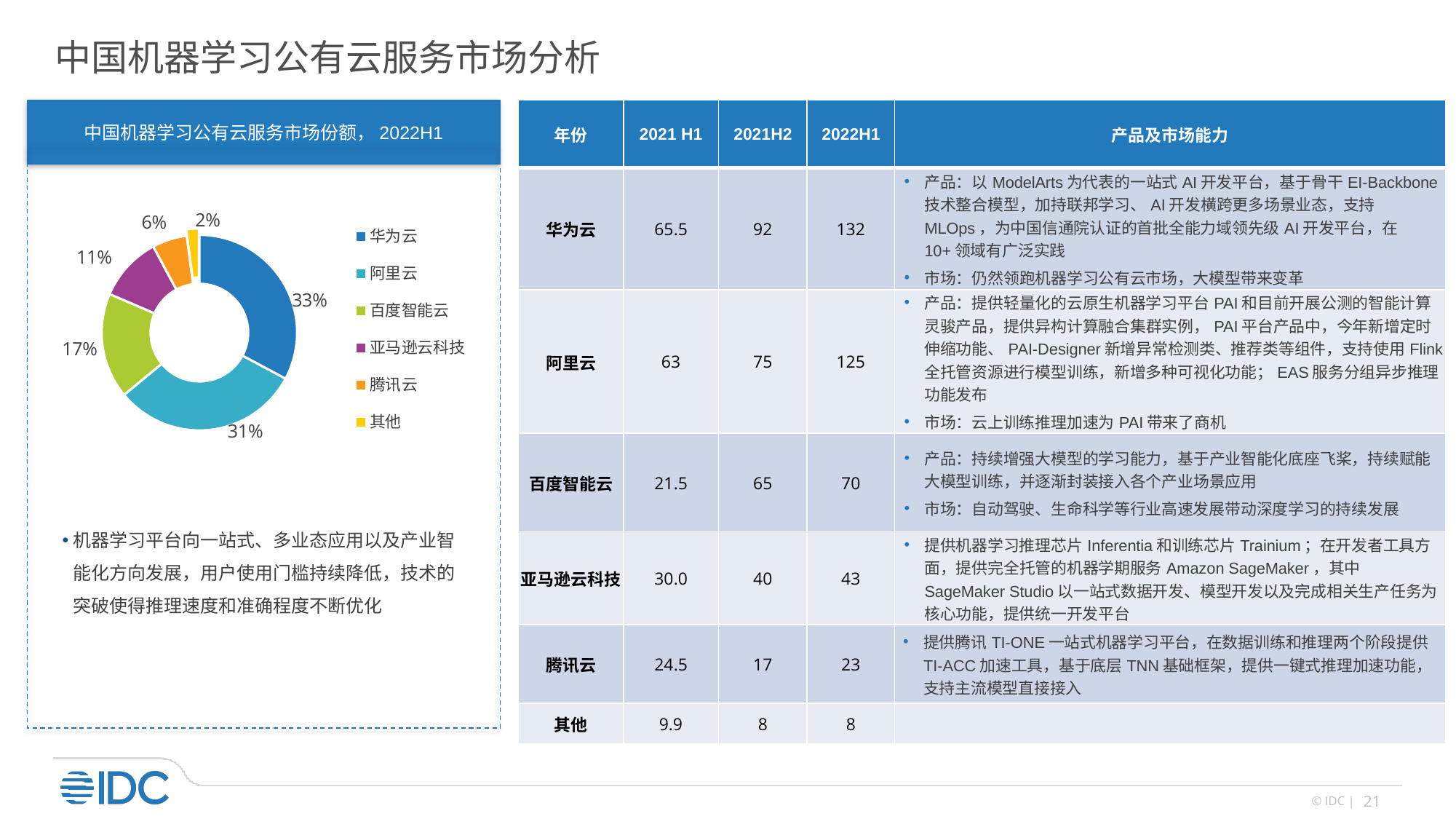

中国机器学习公有云服务市场分析
中国机器学习公有云服务市场份额，2022H1
| 年份 | 2021 H1 | 2021H2 | 2022H1 | 产品及市场能力 |
| --- | --- | --- | --- | --- |
| 华为云 | 65.5 | 92 | 132 | 产品：以ModelArts为代表的一站式AI开发平台，基于骨干EI-Backbone技术整合模型，加持联邦学习、AI开发横跨更多场景业态，支持MLOps，为中国信通院认证的首批全能力域领先级AI开发平台，在10+领域有广泛实践 市场：仍然领跑机器学习公有云市场，大模型带来变革 |
| 阿里云 | 63 | 75 | 125 | 产品：提供轻量化的云原生机器学习平台PAI和目前开展公测的智能计算灵骏产品，提供异构计算融合集群实例，PAI平台产品中，今年新增定时伸缩功能、PAI-Designer新增异常检测类、推荐类等组件，支持使用Flink全托管资源进行模型训练，新增多种可视化功能；EAS服务分组异步推理功能发布 市场：云上训练推理加速为PAI带来了商机 |
| 百度智能云 | 21.5 | 65 | 70 | 产品：持续增强大模型的学习能力，基于产业智能化底座飞桨，持续赋能大模型训练，并逐渐封装接入各个产业场景应用 市场：自动驾驶、生命科学等行业高速发展带动深度学习的持续发展 |
| 亚马逊云科技 | 30.0 | 40 | 43 | 提供机器学习推理芯片Inferentia和训练芯片Trainium；在开发者工具方面，提供完全托管的机器学期服务Amazon SageMaker，其中SageMaker Studio以一站式数据开发、模型开发以及完成相关生产任务为核心功能，提供统一开发平台 |
| 腾讯云 | 24.5 | 17 | 23 | 提供腾讯TI-ONE一站式机器学习平台，在数据训练和推理两个阶段提供TI-ACC加速工具，基于底层TNN基础框架，提供一键式推理加速功能，支持主流模型直接接入 |
| 其他 | 9.9 | 8 | 8 |  |

### Chart

| Category | 2021H1 |
|---|---|
| 华为云 | 0.3281399861986841 |
| 阿里云 | 0.31193963294478727 |
| 百度智能云 | 0.17454678621163844 |
| 亚马逊云科技 | 0.10712212669807254 |
| 腾讯云 | 0.057427424759162043 |
| 其他 | 0.020824043187655548 |
机器学习平台向一站式、多业态应用以及产业智能化方向发展，用户使用门槛持续降低，技术的突破使得推理速度和准确程度不断优化